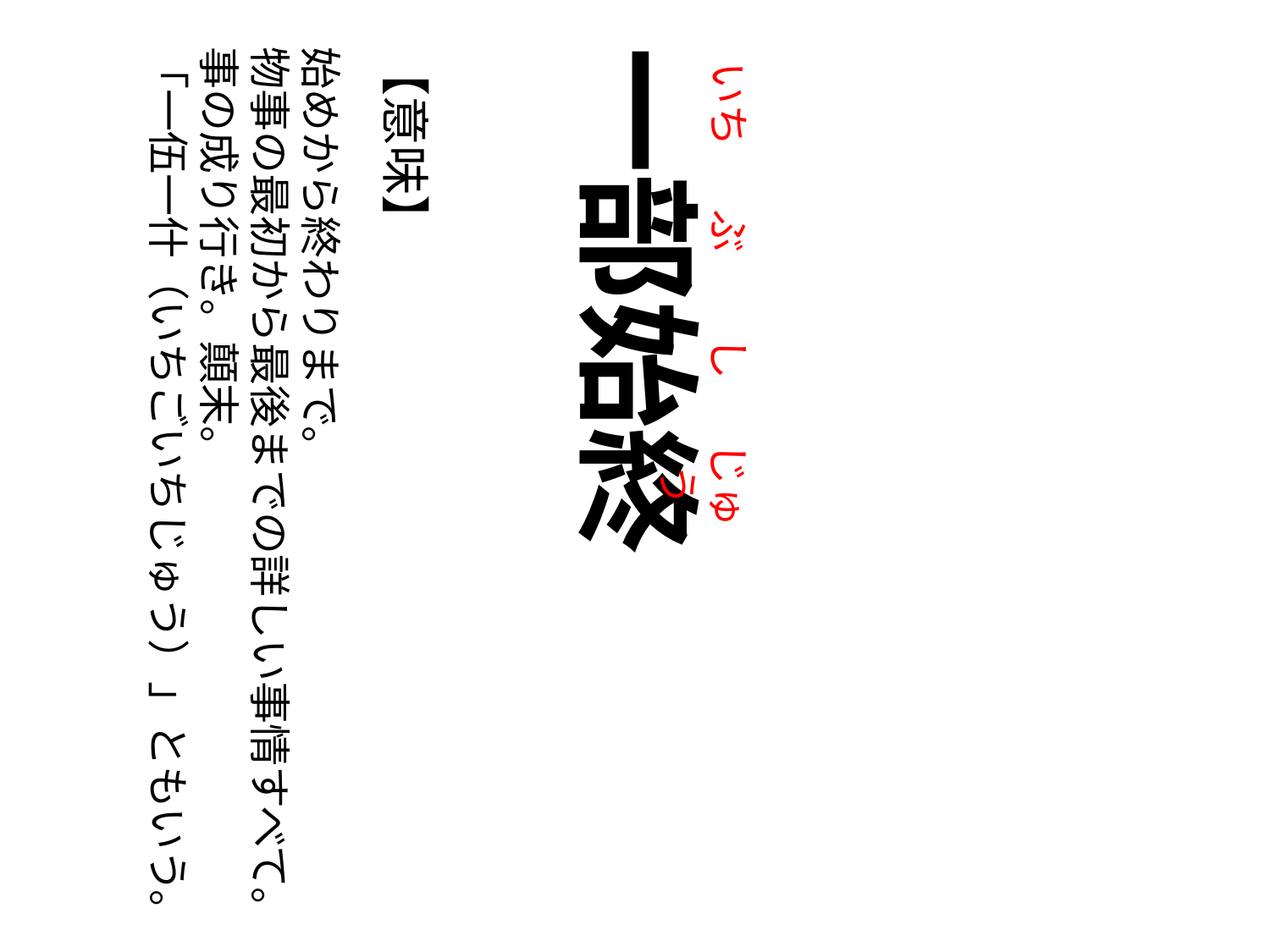

いち
ぶ
し
じゅう
【意味】

始めから終わりまで。
物事の最初から最後までの詳しい事情すべて。
事の成り行き。顛末。
「一伍一什（いちごいちじゅう）」ともいう。
一部始終